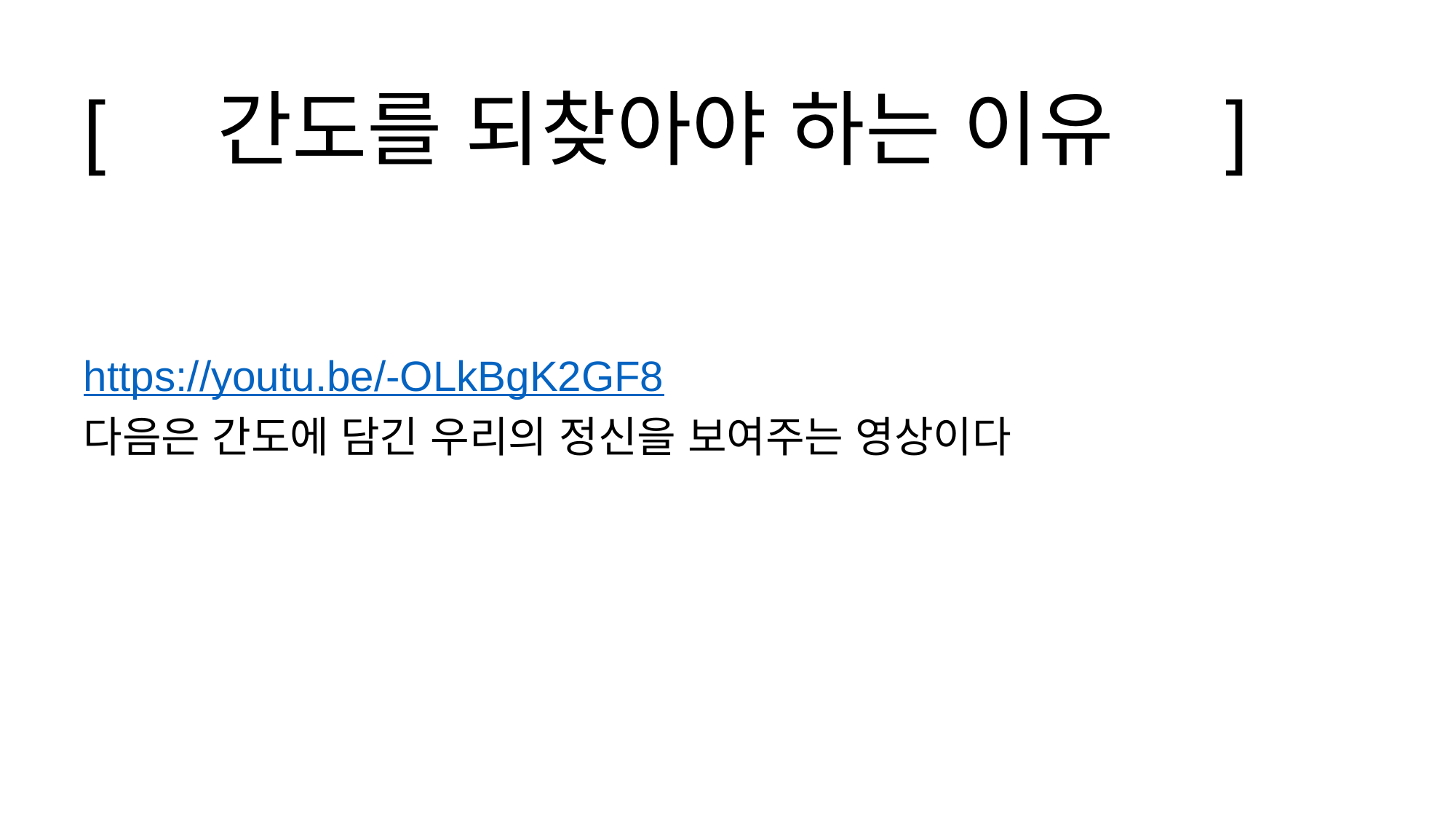

[    간도를 되찾아야 하는 이유    ]

https://youtu.be/-OLkBgK2GF8
다음은 간도에 담긴 우리의 정신을 보여주는 영상이다